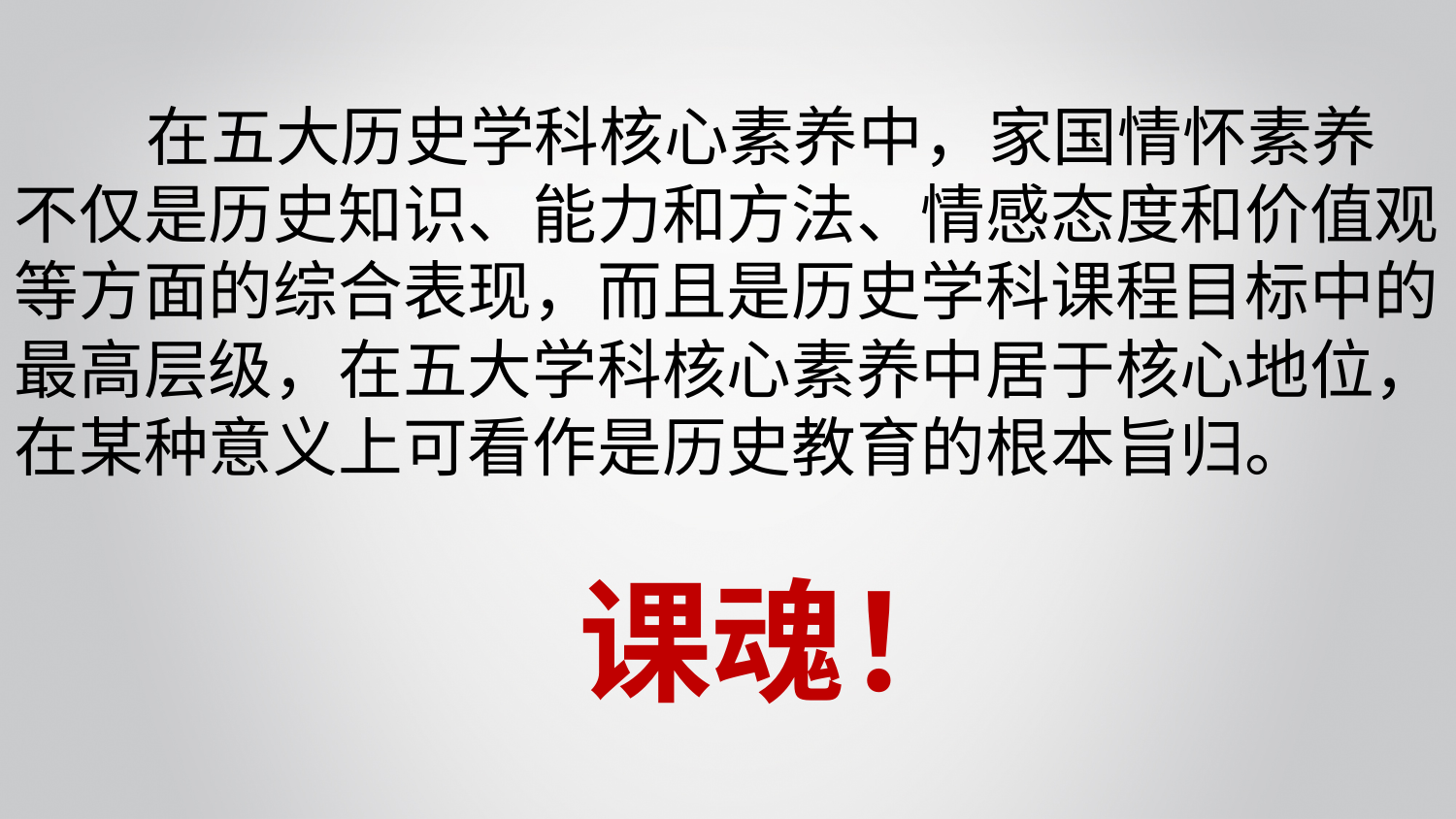

在五大历史学科核心素养中，家国情怀素养不仅是历史知识、能力和方法、情感态度和价值观等方面的综合表现，而且是历史学科课程目标中的最高层级，在五大学科核心素养中居于核心地位，在某种意义上可看作是历史教育的根本旨归。
课魂！